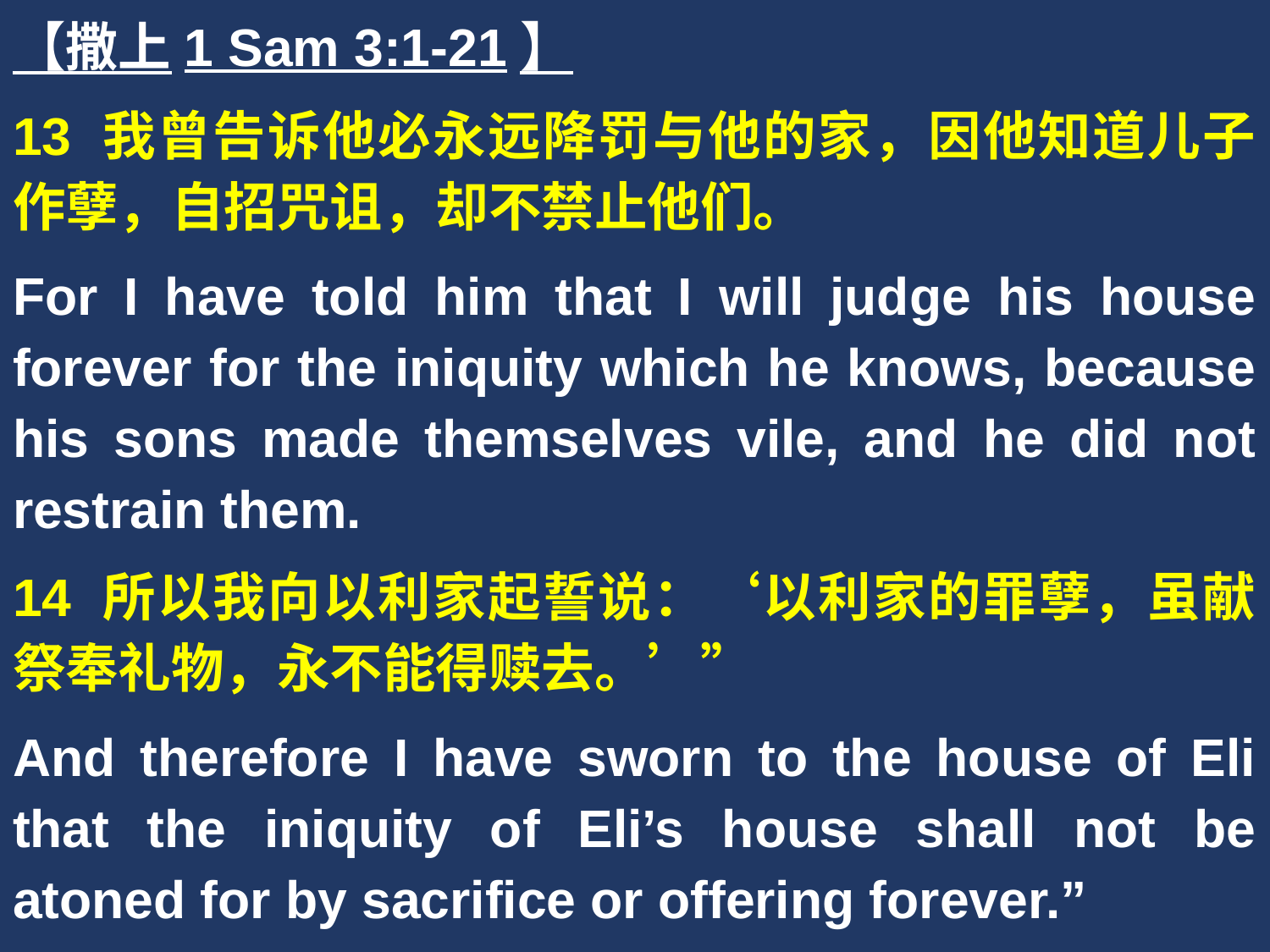

【撒上1 Sam 3:1-21】
13 我曾告诉他必永远降罚与他的家，因他知道儿子作孽，自招咒诅，却不禁止他们。
For I have told him that I will judge his house forever for the iniquity which he knows, because his sons made themselves vile, and he did not restrain them.
14 所以我向以利家起誓说：‘以利家的罪孽，虽献祭奉礼物，永不能得赎去。’”
And therefore I have sworn to the house of Eli that the iniquity of Eli’s house shall not be atoned for by sacrifice or offering forever.”